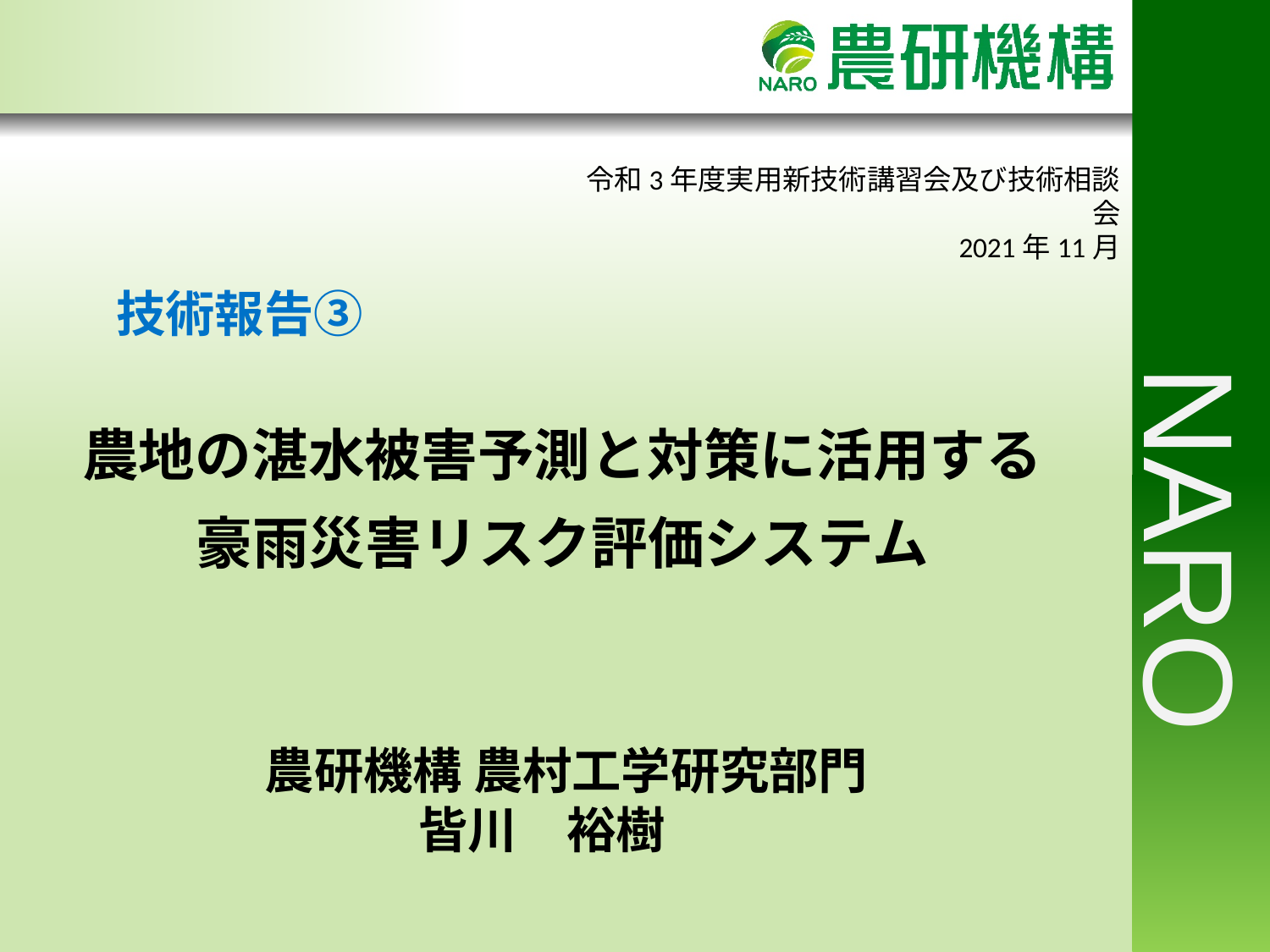

令和3年度実用新技術講習会及び技術相談会
2021年11月
 　　　 技術報告③

農地の湛水被害予測と対策に活用する
豪雨災害リスク評価システム
農研機構 農村工学研究部門
皆川　裕樹